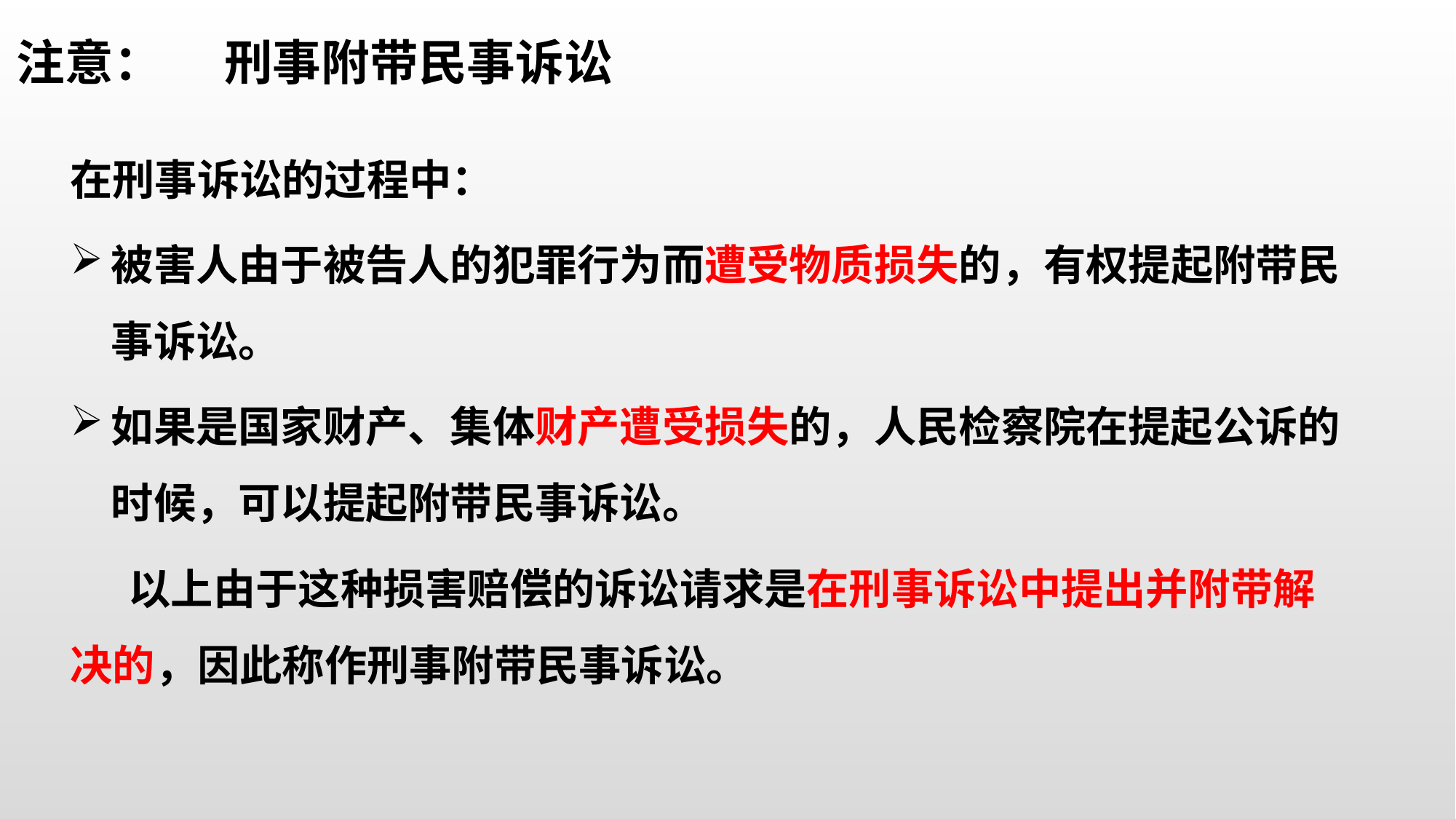

注意：
刑事附带民事诉讼
在刑事诉讼的过程中：
被害人由于被告人的犯罪行为而遭受物质损失的，有权提起附带民事诉讼。
如果是国家财产、集体财产遭受损失的，人民检察院在提起公诉的时候，可以提起附带民事诉讼。
     以上由于这种损害赔偿的诉讼请求是在刑事诉讼中提出并附带解决的，因此称作刑事附带民事诉讼。